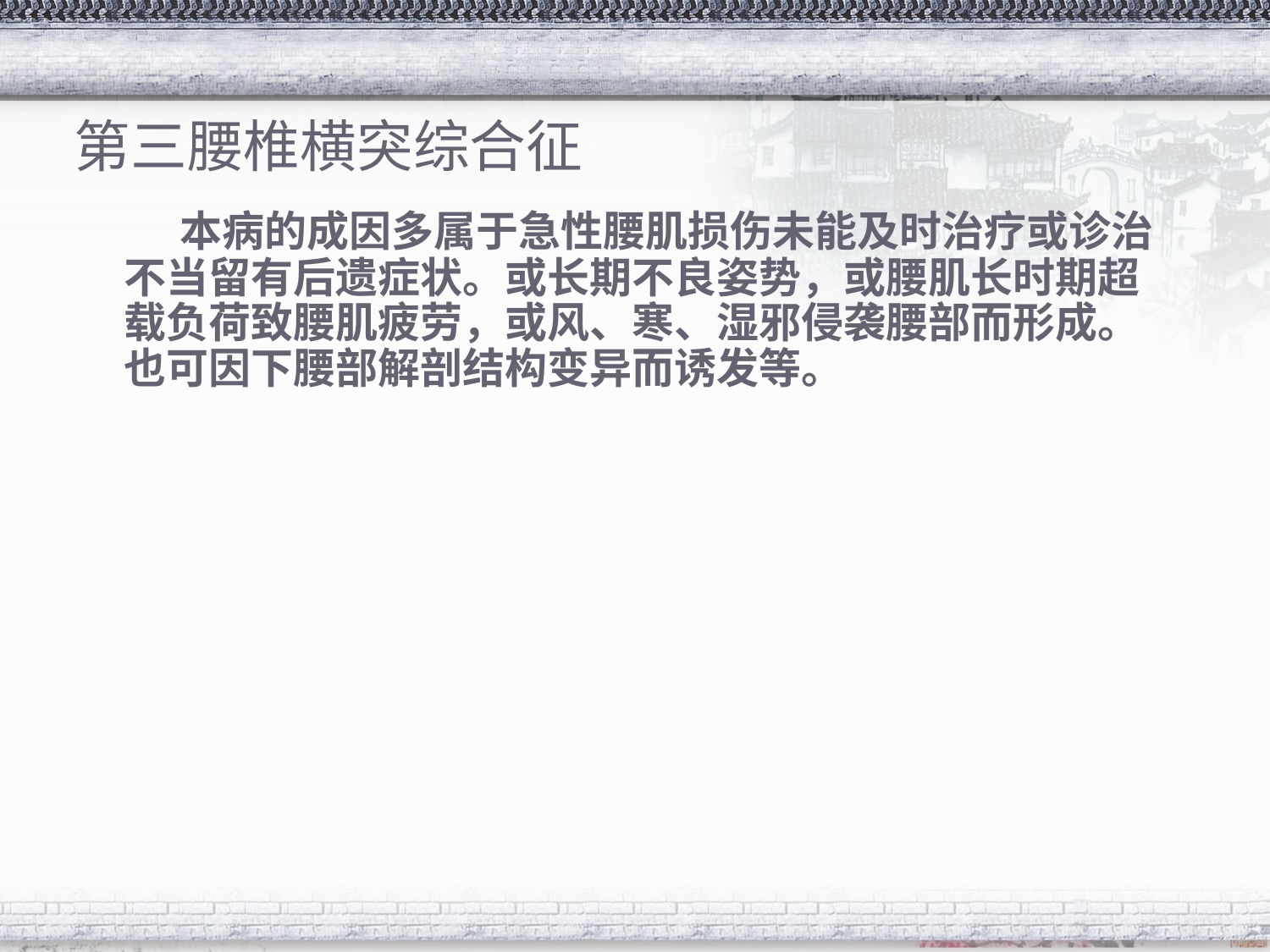

# 第三腰椎横突综合征
          本病的成因多属于急性腰肌损伤未能及时治疗或诊治不当留有后遗症状。或长期不良姿势，或腰肌长时期超载负荷致腰肌疲劳，或风、寒、湿邪侵袭腰部而形成。也可因下腰部解剖结构变异而诱发等。